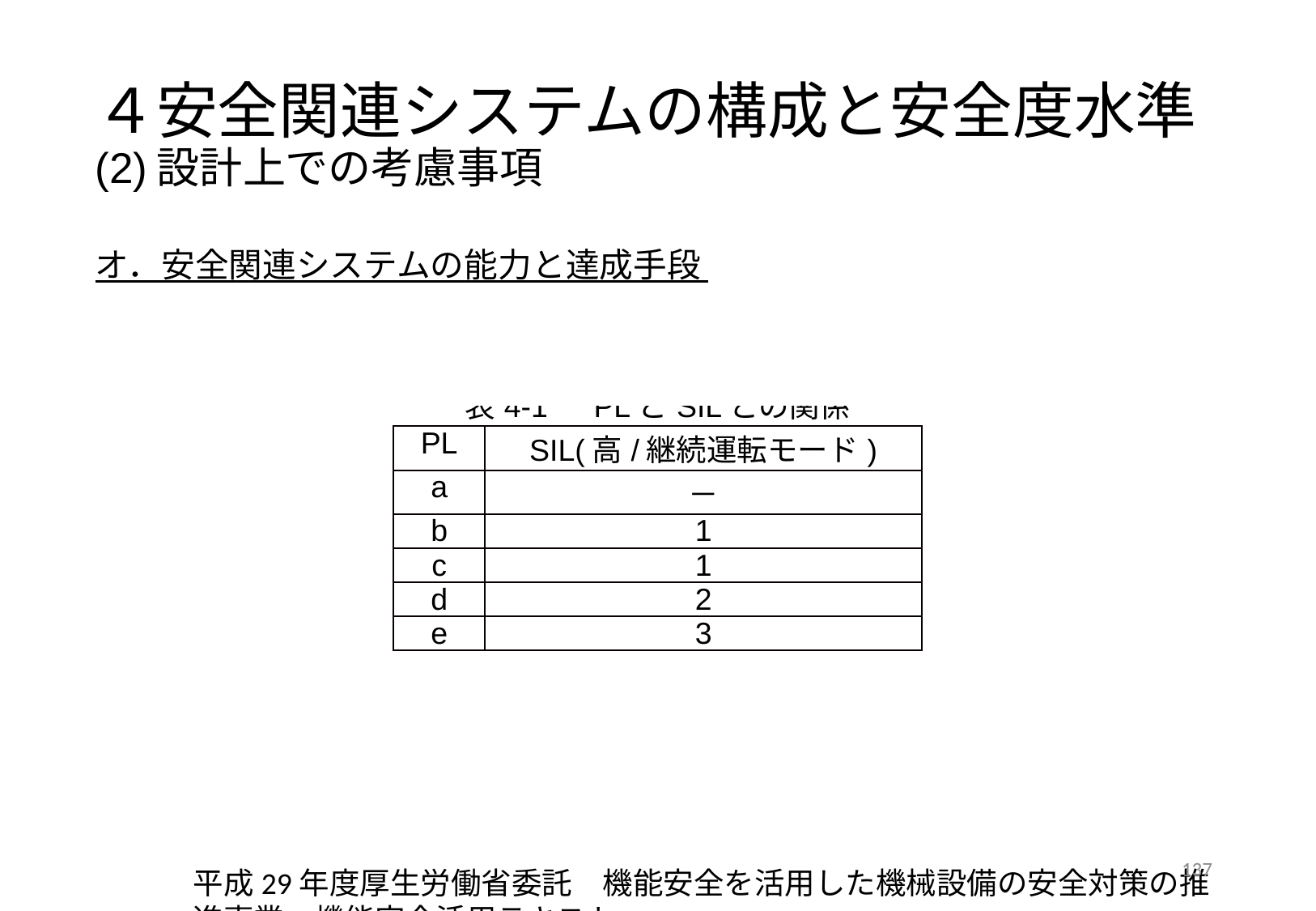

# ４安全関連システムの構成と安全度水準 (2)設計上での考慮事項
オ．安全関連システムの能力と達成手段
| 表4-1　PLとSILとの関係 |  |
| --- | --- |
| PL | SIL(高/継続運転モード) |
| a | － |
| b | 1 |
| c | 1 |
| d | 2 |
| e | 3 |
137
平成29年度厚生労働省委託　機能安全を活用した機械設備の安全対策の推進事業　機能安全活用テキスト